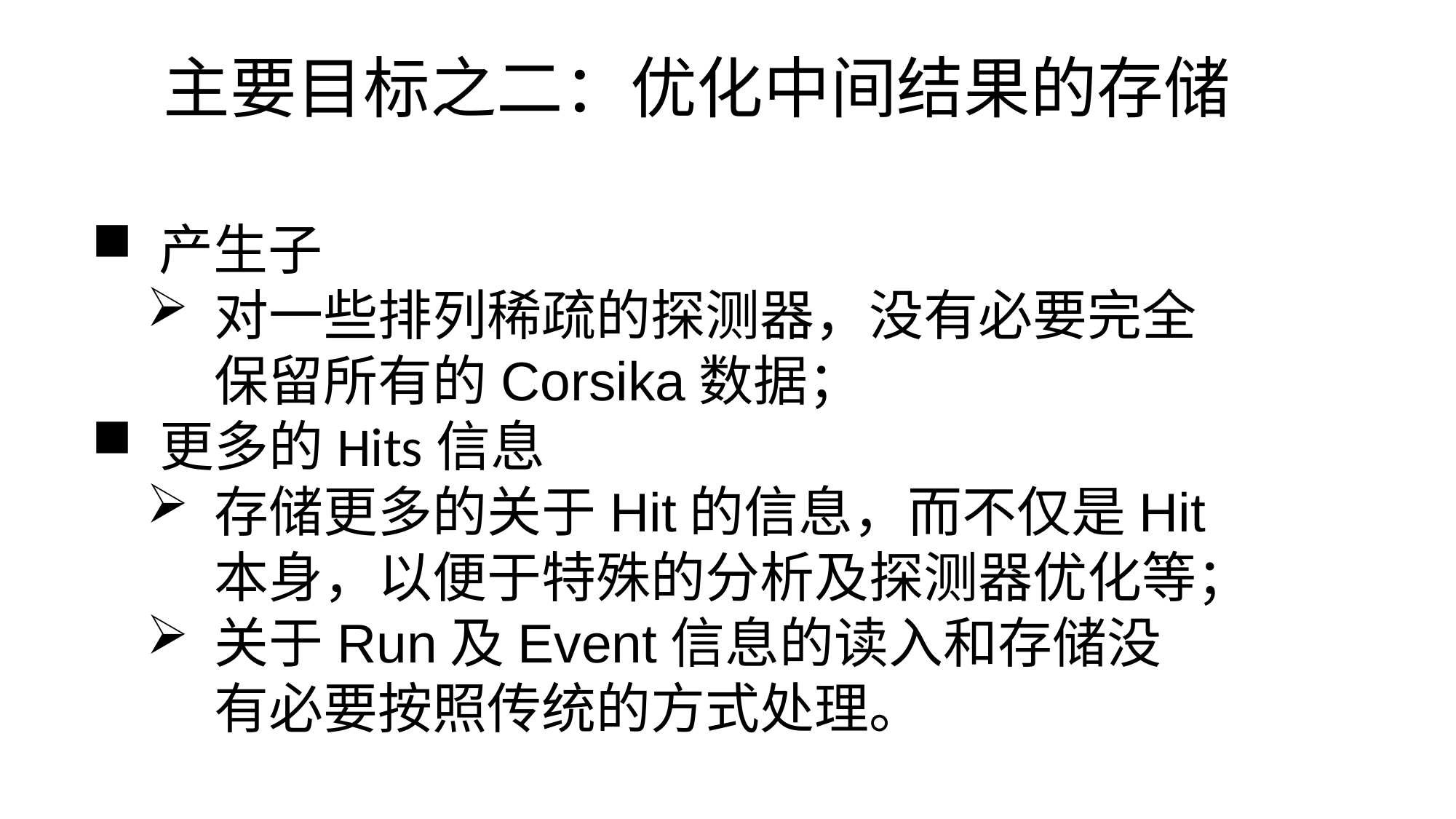

主要目标之二：优化中间结果的存储
 产生子
对一些排列稀疏的探测器，没有必要完全保留所有的Corsika数据；
更多的Hits信息
存储更多的关于Hit的信息，而不仅是Hit本身，以便于特殊的分析及探测器优化等；
关于Run及Event信息的读入和存储没有必要按照传统的方式处理。